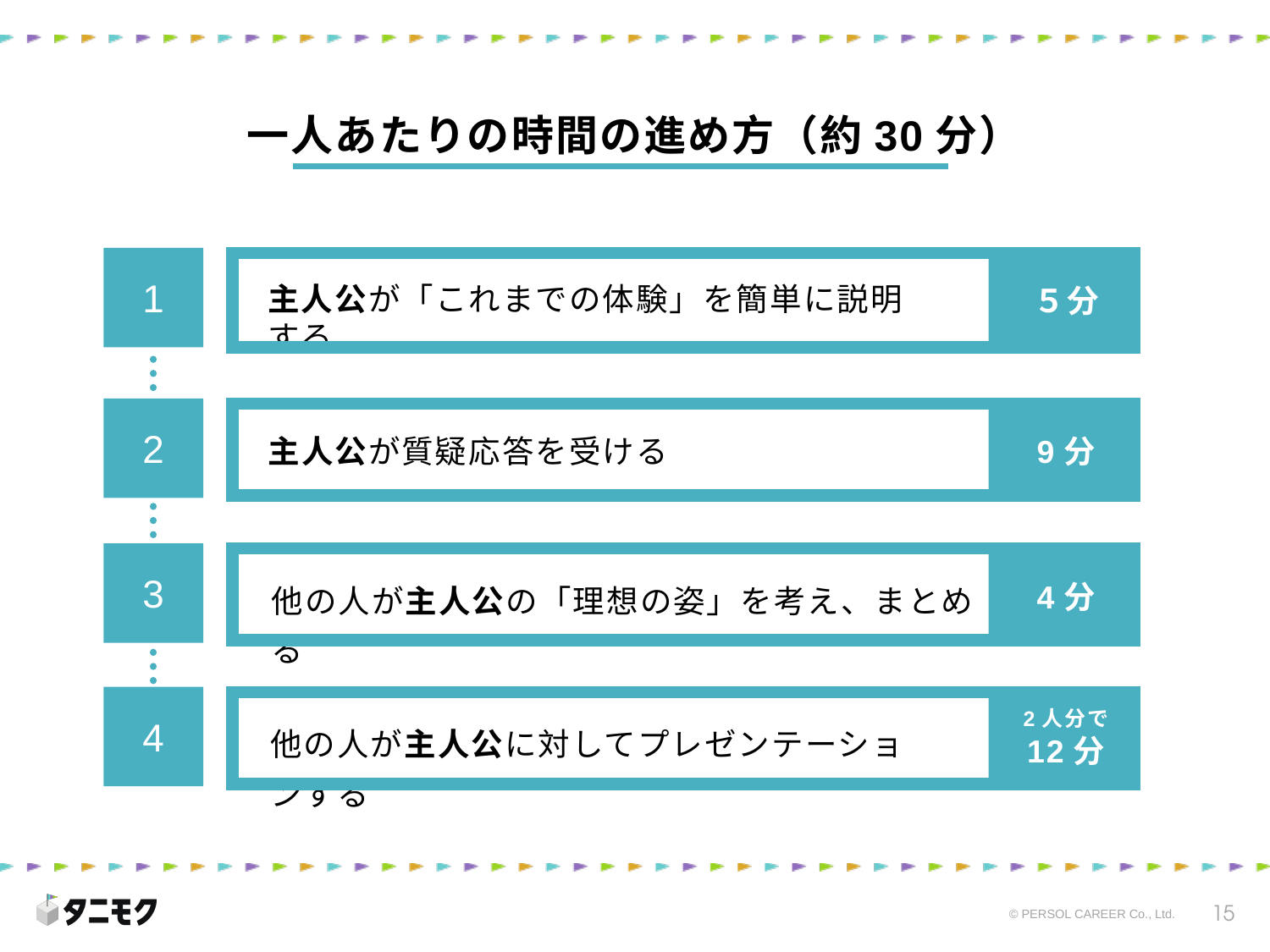

一人あたりの時間の進め方（約30分）

1
主人公が「これまでの体験」を簡単に説明する
５分

2
9分
主人公が質疑応答を受ける

3
他の人が主人公の「理想の姿」を考え、まとめる
4分

2人分で
12分
4
他の人が主人公に対してプレゼンテーションする
15